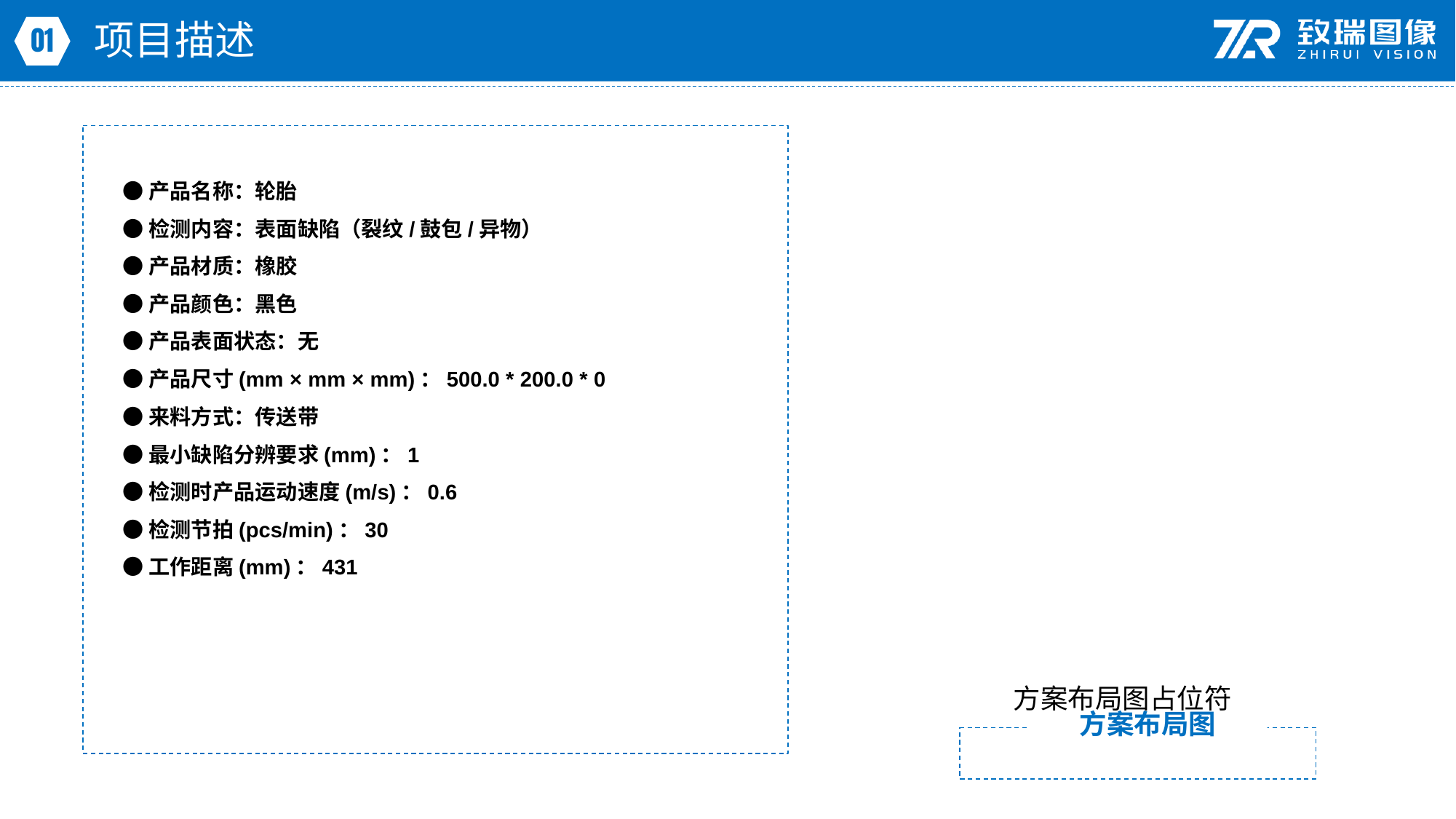

项目描述
01

●产品名称：轮胎
●检测内容：表面缺陷（裂纹/鼓包/异物）
●产品材质：橡胶
●产品颜色：黑色
●产品表面状态：无
●产品尺寸(mm × mm × mm)：500.0 * 200.0 * 0
●来料方式：传送带
●最小缺陷分辨要求(mm)：1
●检测时产品运动速度(m/s)：0.6
●检测节拍(pcs/min)：30
●工作距离(mm)：431
方案布局图占位符
方案布局图